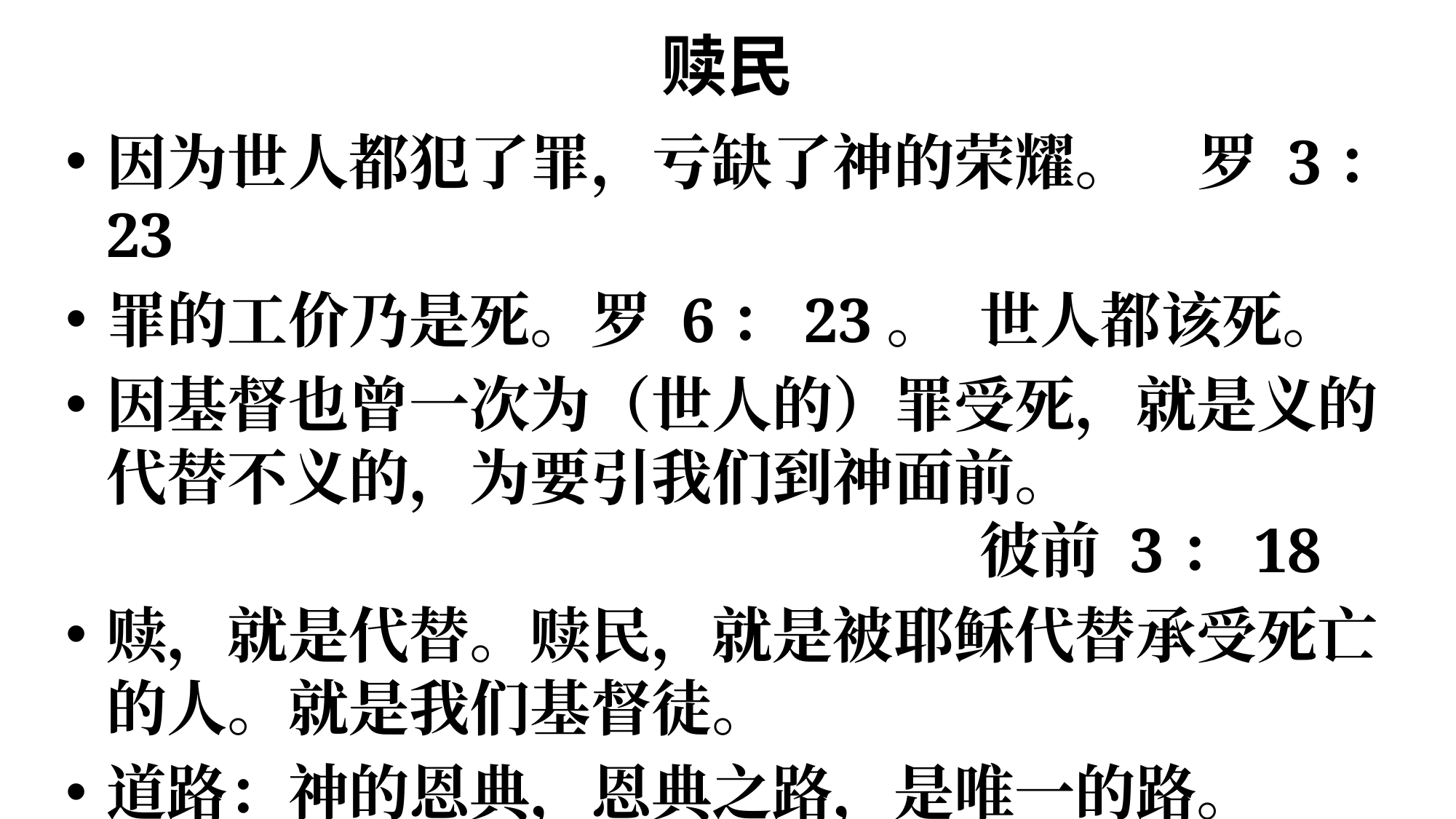

# 赎民
因为世人都犯了罪，亏缺了神的荣耀。	罗 3：23
罪的工价乃是死。罗 6：23。	世人都该死。
因基督也曾一次为（世人的）罪受死，就是义的代替不义的，为要引我们到神面前。												彼前 3：18
赎，就是代替。赎民，就是被耶稣代替承受死亡的人。就是我们基督徒。
道路：神的恩典，恩典之路，是唯一的路。